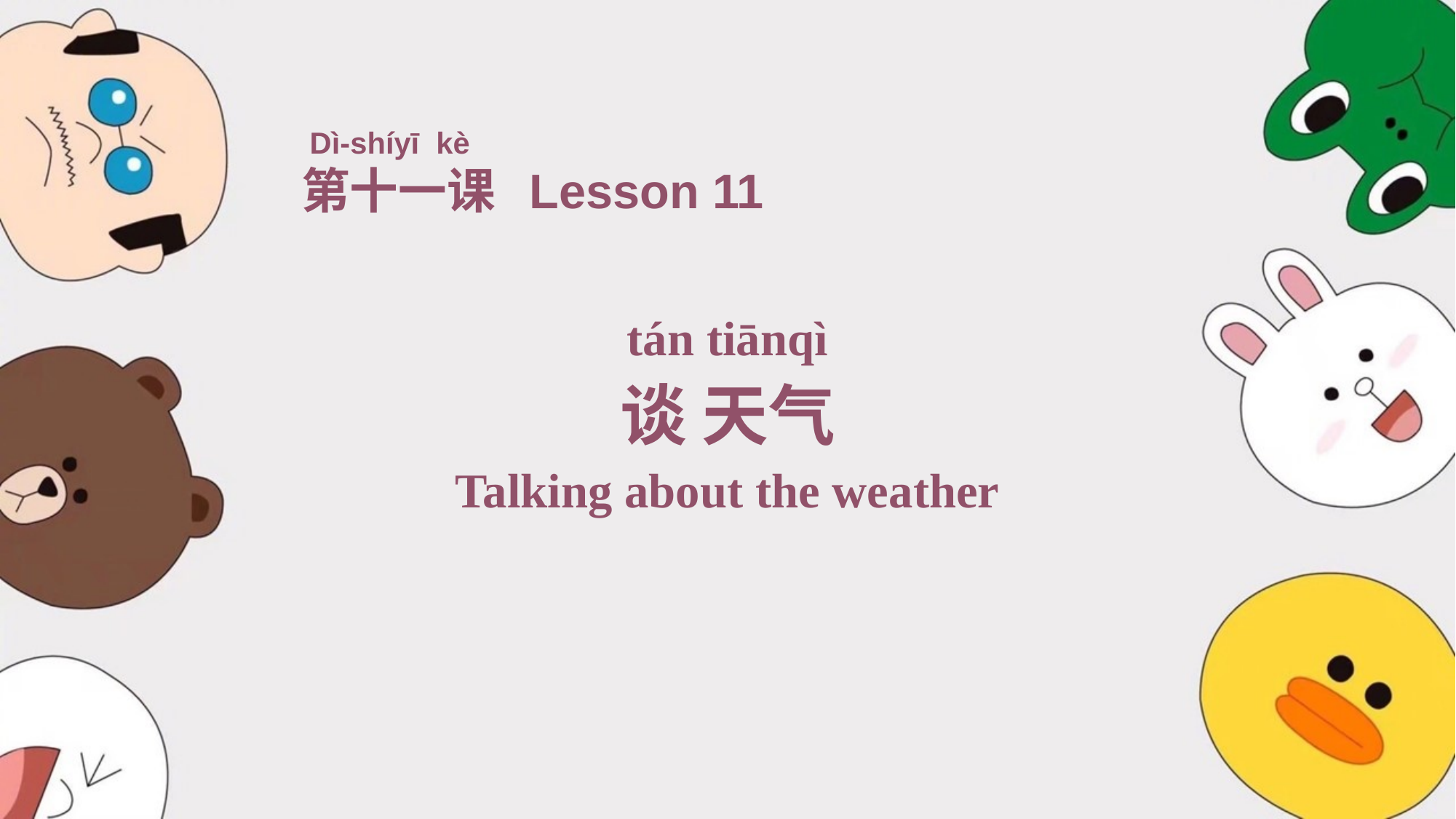

Dì-shíyī  kè
第十一课  Lesson 11
# tán tiānqì 谈 天气 Talking about the weather